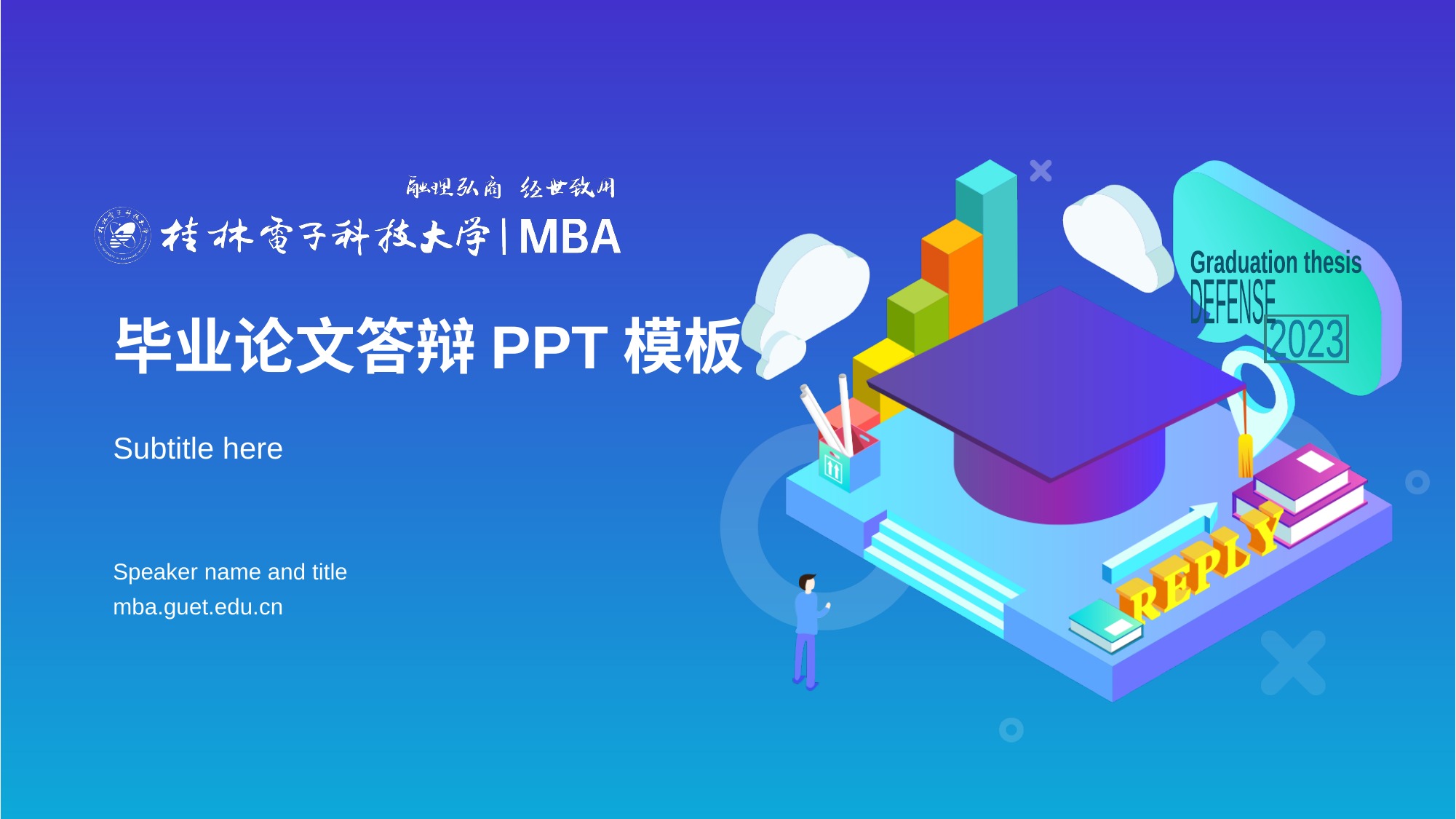

Graduation thesis
# 毕业论文答辩PPT模板
DEFENSE

2023
Subtitle here
Speaker name and title
mba.guet.edu.cn